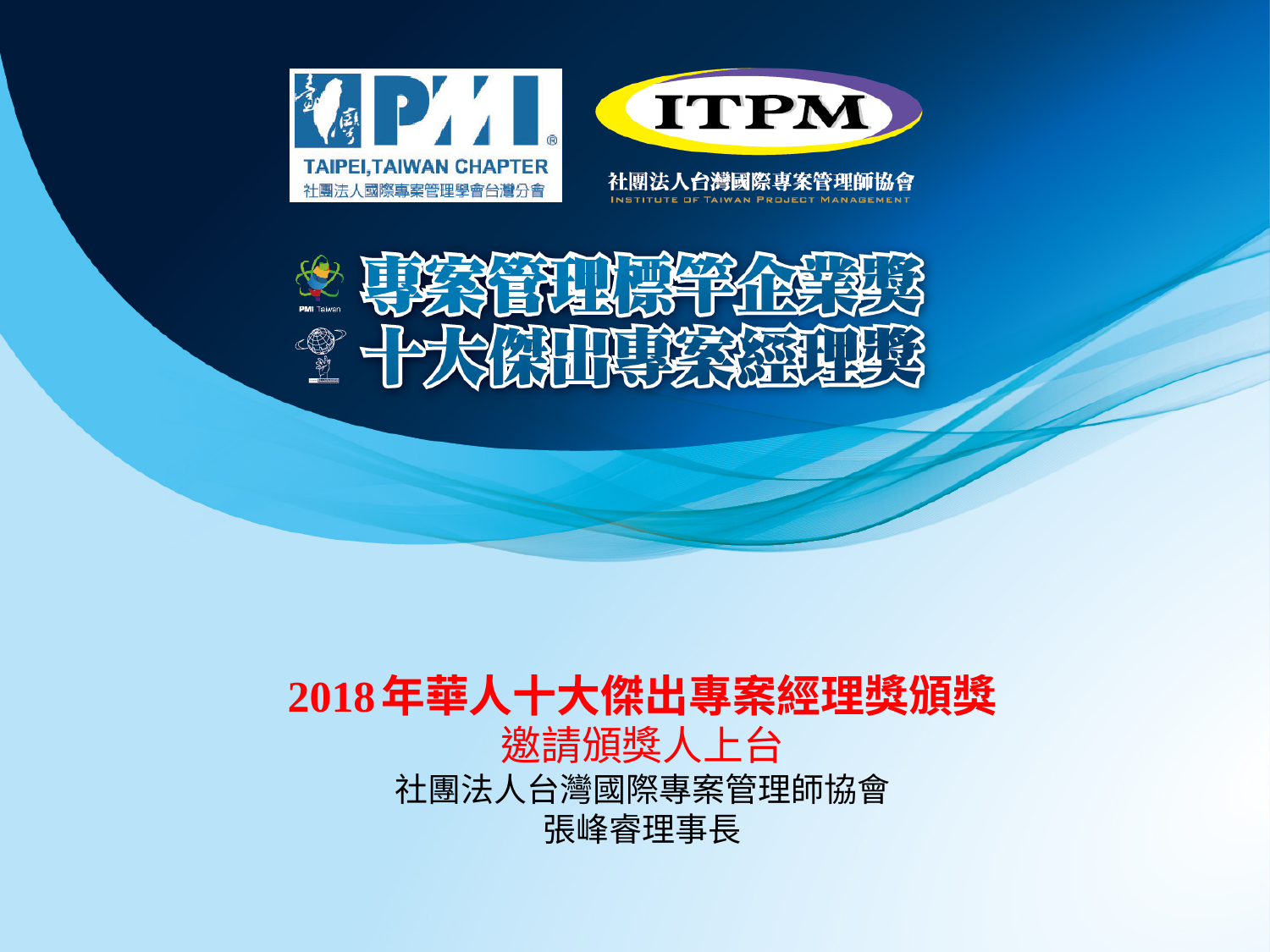

# 2018年華人十大傑出專案經理獎頒獎 邀請頒獎人上台 社團法人台灣國際專案管理師協會 張峰睿理事長